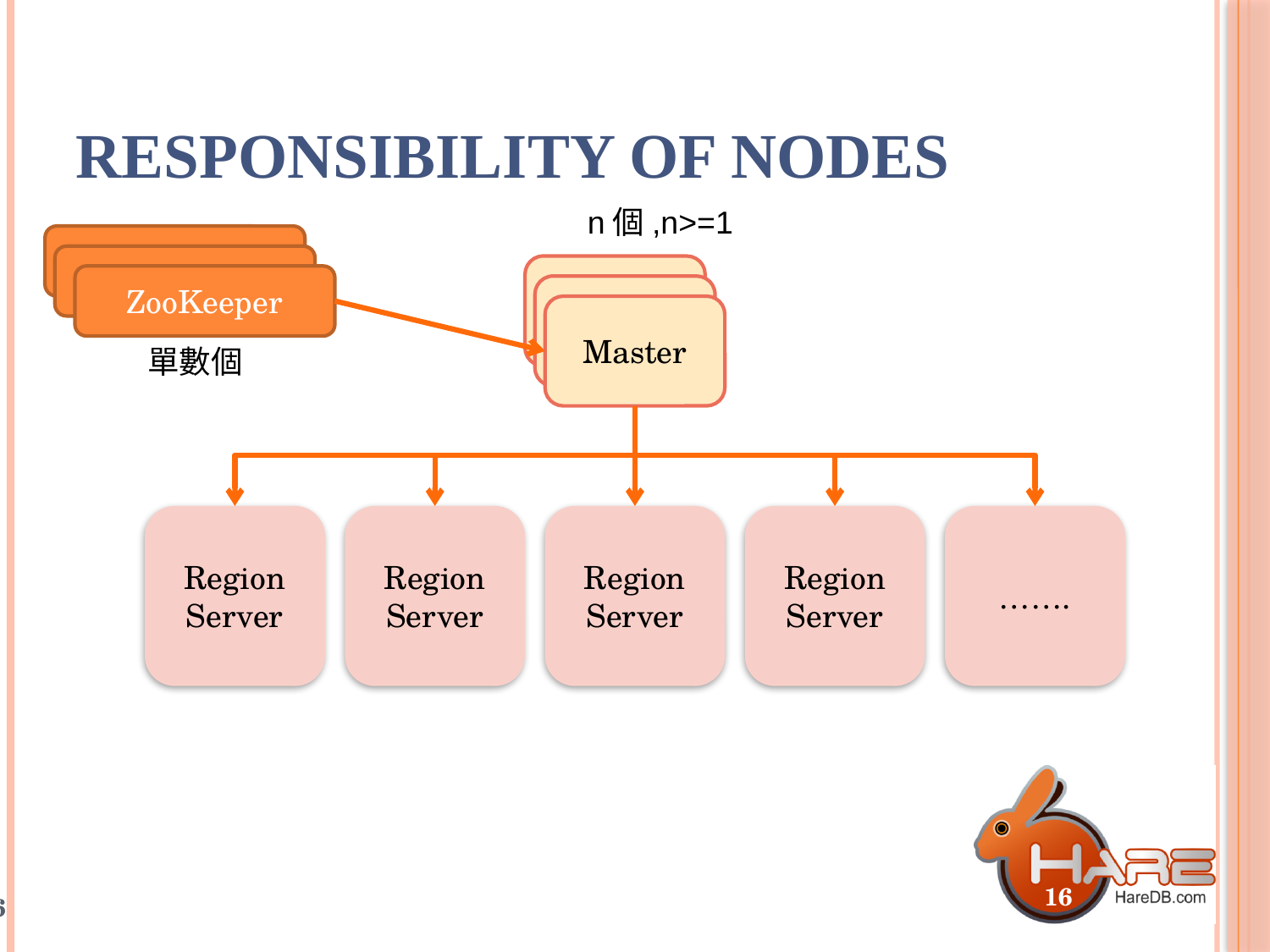

# Responsibility of Nodes
n個,n>=1
ZooKeeper
ZooKeeper
Master
ZooKeeper
Master
Master
單數個
Region Server
Region Server
Region Server
Region Server
…….
16